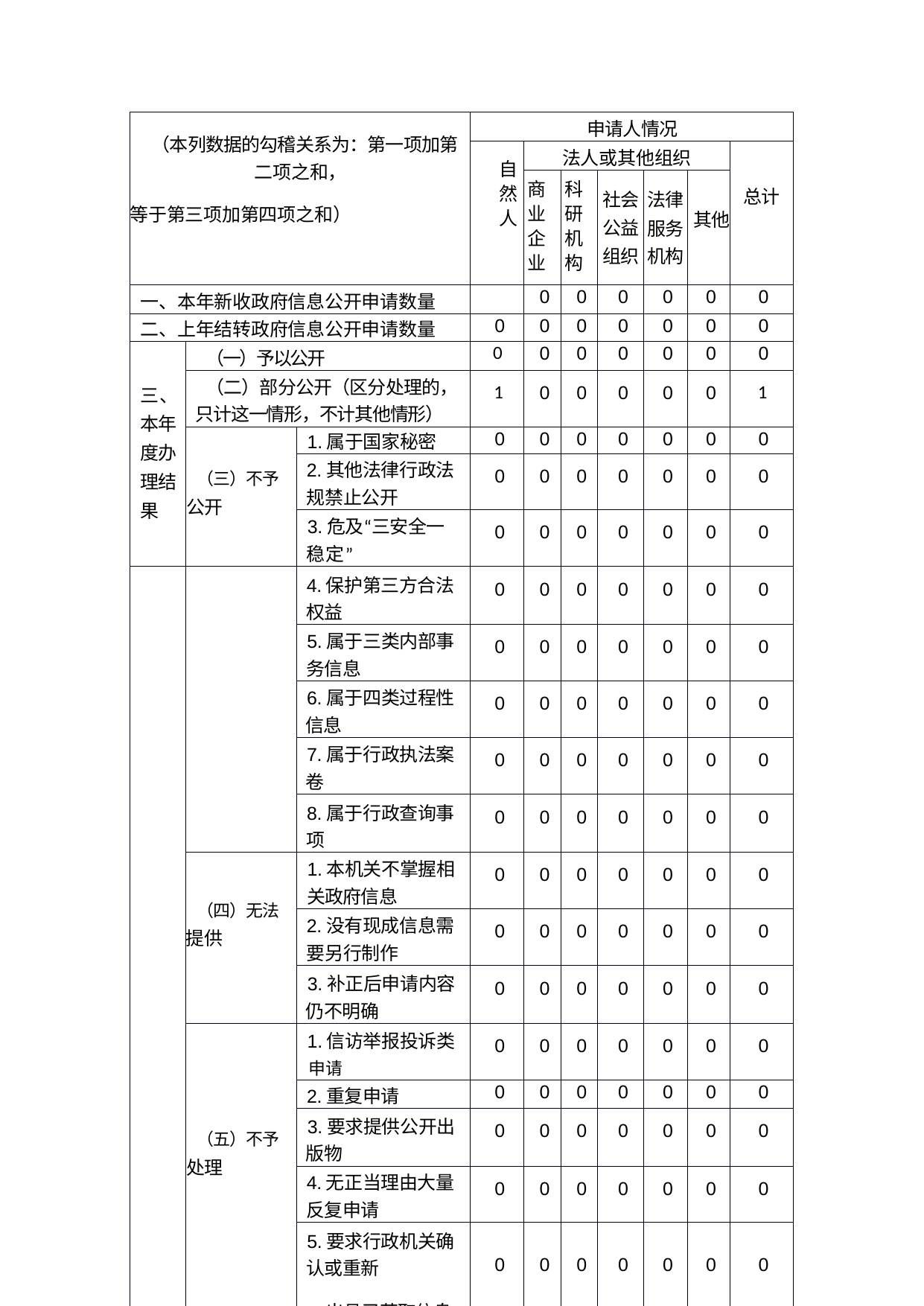

| （本列数据的勾稽关系为：第一项加第 二项之和， 等于第三项加第四项之和） |  |  | 申请人情况 |  |  |  |  |  |  |
| --- | --- | --- | --- | --- | --- | --- | --- | --- | --- |
|  |  |  | 自 然 人 | 法人或其他组织 |  |  |  |  | 总计 |
|  |  |  |  | 商 业 企 业 | 科 研 机 构 | 社会 公益 组织 | 法律 服务 机构 | 其他 |  |
| 一、本年新收政府信息公开申请数量 |  |  |  | 0 | 0 | 0 | 0 | 0 | 0 |
| 二、上年结转政府信息公开申请数量 |  |  | 0 | 0 | 0 | 0 | 0 | 0 | 0 |
| 三、 本年 度办 理结 果 | （一）予以公开 |  | 0 | 0 | 0 | 0 | 0 | 0 | 0 |
|  | （二）部分公开（区分处理的， 只计这一情形，不计其他情形） |  | 1 | 0 | 0 | 0 | 0 | 0 | 1 |
|  | （三）不予 公开 | 1.属于国家秘密 | 0 | 0 | 0 | 0 | 0 | 0 | 0 |
|  |  | 2.其他法律行政法 规禁止公开 | 0 | 0 | 0 | 0 | 0 | 0 | 0 |
|  |  | 3.危及“三安全一 稳定” | 0 | 0 | 0 | 0 | 0 | 0 | 0 |
|  |  | 4.保护第三方合法 权益 | 0 | 0 | 0 | 0 | 0 | 0 | 0 |
|  |  | 5.属于三类内部事 务信息 | 0 | 0 | 0 | 0 | 0 | 0 | 0 |
|  |  | 6.属于四类过程性 信息 | 0 | 0 | 0 | 0 | 0 | 0 | 0 |
|  |  | 7.属于行政执法案 卷 | 0 | 0 | 0 | 0 | 0 | 0 | 0 |
|  |  | 8.属于行政查询事 项 | 0 | 0 | 0 | 0 | 0 | 0 | 0 |
|  | （四）无法 提供 | 1.本机关不掌握相 关政府信息 | 0 | 0 | 0 | 0 | 0 | 0 | 0 |
|  |  | 2.没有现成信息需 要另行制作 | 0 | 0 | 0 | 0 | 0 | 0 | 0 |
|  |  | 3.补正后申请内容 仍不明确 | 0 | 0 | 0 | 0 | 0 | 0 | 0 |
|  | （五）不予 处理 | 1.信访举报投诉类 申请 | 0 | 0 | 0 | 0 | 0 | 0 | 0 |
|  |  | 2.重复申请 | 0 | 0 | 0 | 0 | 0 | 0 | 0 |
|  |  | 3.要求提供公开出 版物 | 0 | 0 | 0 | 0 | 0 | 0 | 0 |
|  |  | 4.无正当理由大量 反复申请 | 0 | 0 | 0 | 0 | 0 | 0 | 0 |
|  |  | 5.要求行政机关确 认或重新 出具已获取信息 | 0 | 0 | 0 | 0 | 0 | 0 | 0 |